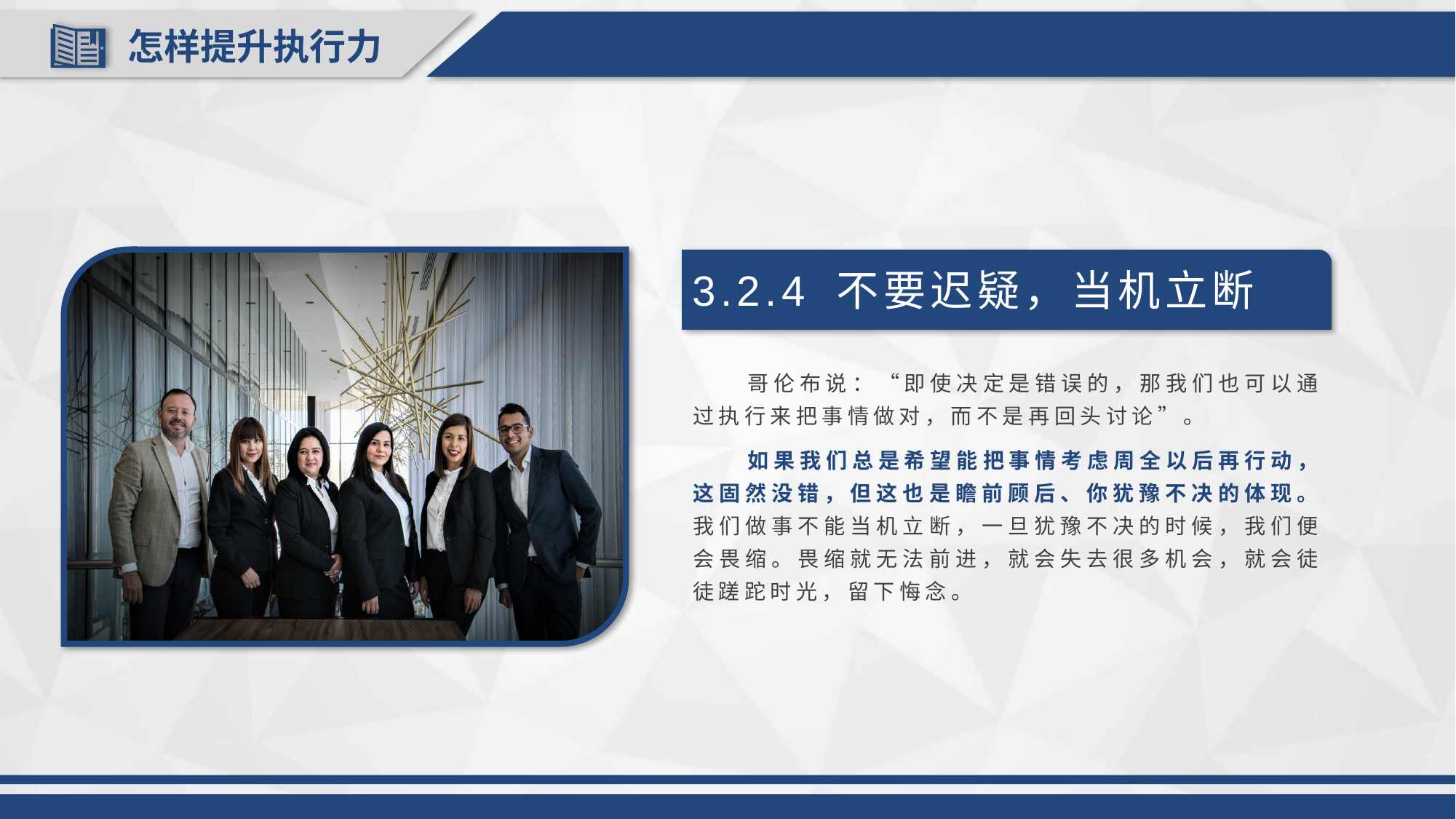

怎样提升执行力

3.2.4 不要迟疑，当机立断
哥伦布说：“即使决定是错误的，那我们也可以通过执行来把事情做对，而不是再回头讨论”。
如果我们总是希望能把事情考虑周全以后再行动，这固然没错，但这也是瞻前顾后、你犹豫不决的体现。我们做事不能当机立断，一旦犹豫不决的时候，我们便会畏缩。畏缩就无法前进，就会失去很多机会，就会徒徒蹉跎时光，留下悔念。